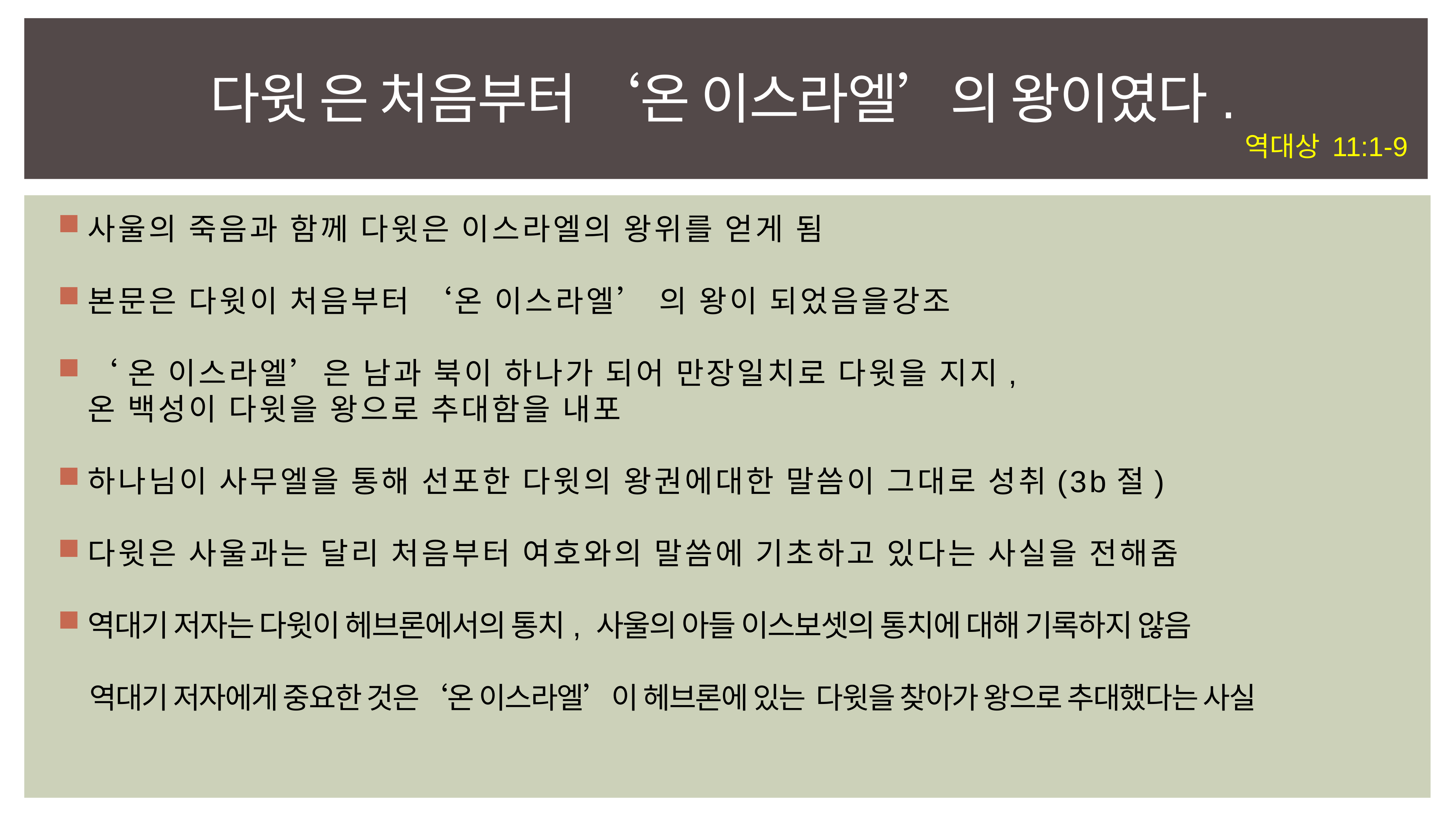

# 다윗 은 처음부터 ‘온 이스라엘’의 왕이였다.
역대상 11:1-9
사울의 죽음과 함께 다윗은 이스라엘의 왕위를 얻게 됨
본문은 다윗이 처음부터 ‘온 이스라엘’ 의 왕이 되었음을강조
‘온 이스라엘’은 남과 북이 하나가 되어 만장일치로 다윗을 지지,
온 백성이 다윗을 왕으로 추대함을 내포
하나님이 사무엘을 통해 선포한 다윗의 왕권에대한 말씀이 그대로 성취(3b절)
다윗은 사울과는 달리 처음부터 여호와의 말씀에 기초하고 있다는 사실을 전해줌
역대기 저자는 다윗이 헤브론에서의 통치, 사울의 아들 이스보셋의 통치에 대해 기록하지 않음
    역대기 저자에게 중요한 것은‘온 이스라엘’이 헤브론에 있는  다윗을 찾아가 왕으로 추대했다는 사실